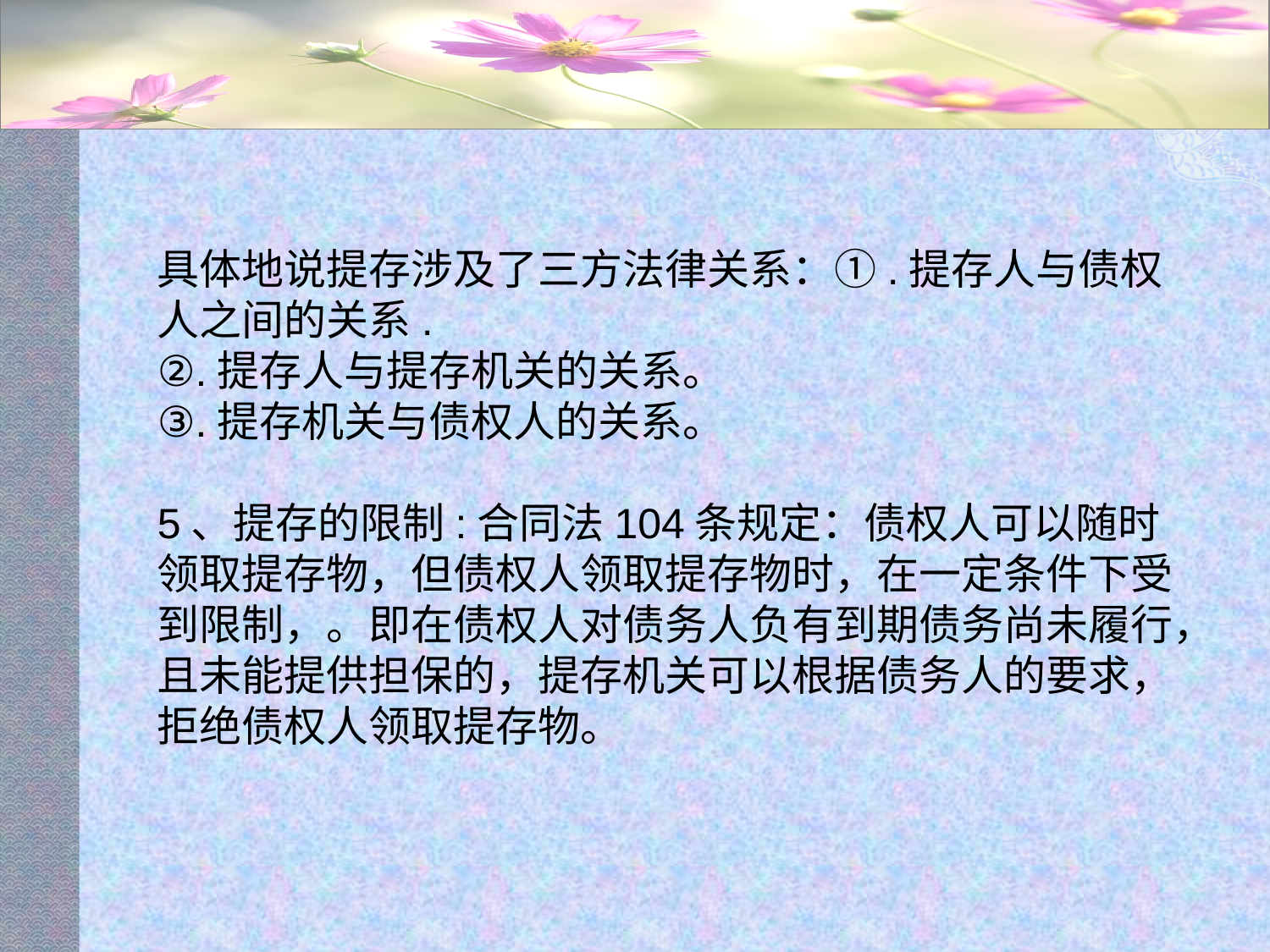

#
具体地说提存涉及了三方法律关系：①.提存人与债权人之间的关系.
②.提存人与提存机关的关系。
③.提存机关与债权人的关系。

5、提存的限制:合同法104条规定：债权人可以随时领取提存物，但债权人领取提存物时，在一定条件下受到限制，。即在债权人对债务人负有到期债务尚未履行，且未能提供担保的，提存机关可以根据债务人的要求，拒绝债权人领取提存物。